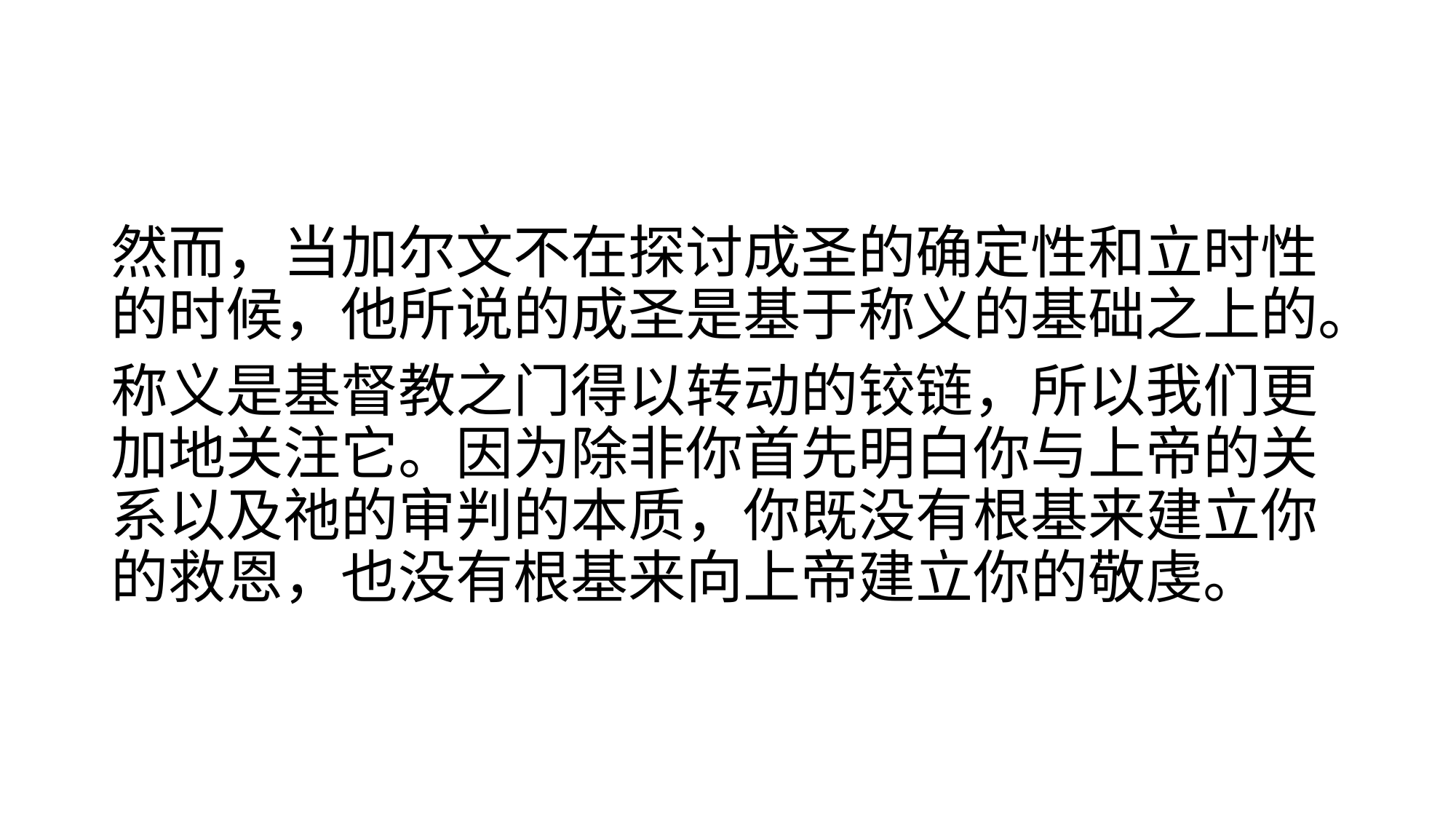

#
然而，当加尔文不在探讨成圣的确定性和立时性的时候，他所说的成圣是基于称义的基础之上的。
称义是基督教之门得以转动的铰链，所以我们更加地关注它。因为除非你首先明白你与上帝的关系以及祂的审判的本质，你既没有根基来建立你的救恩，也没有根基来向上帝建立你的敬虔。